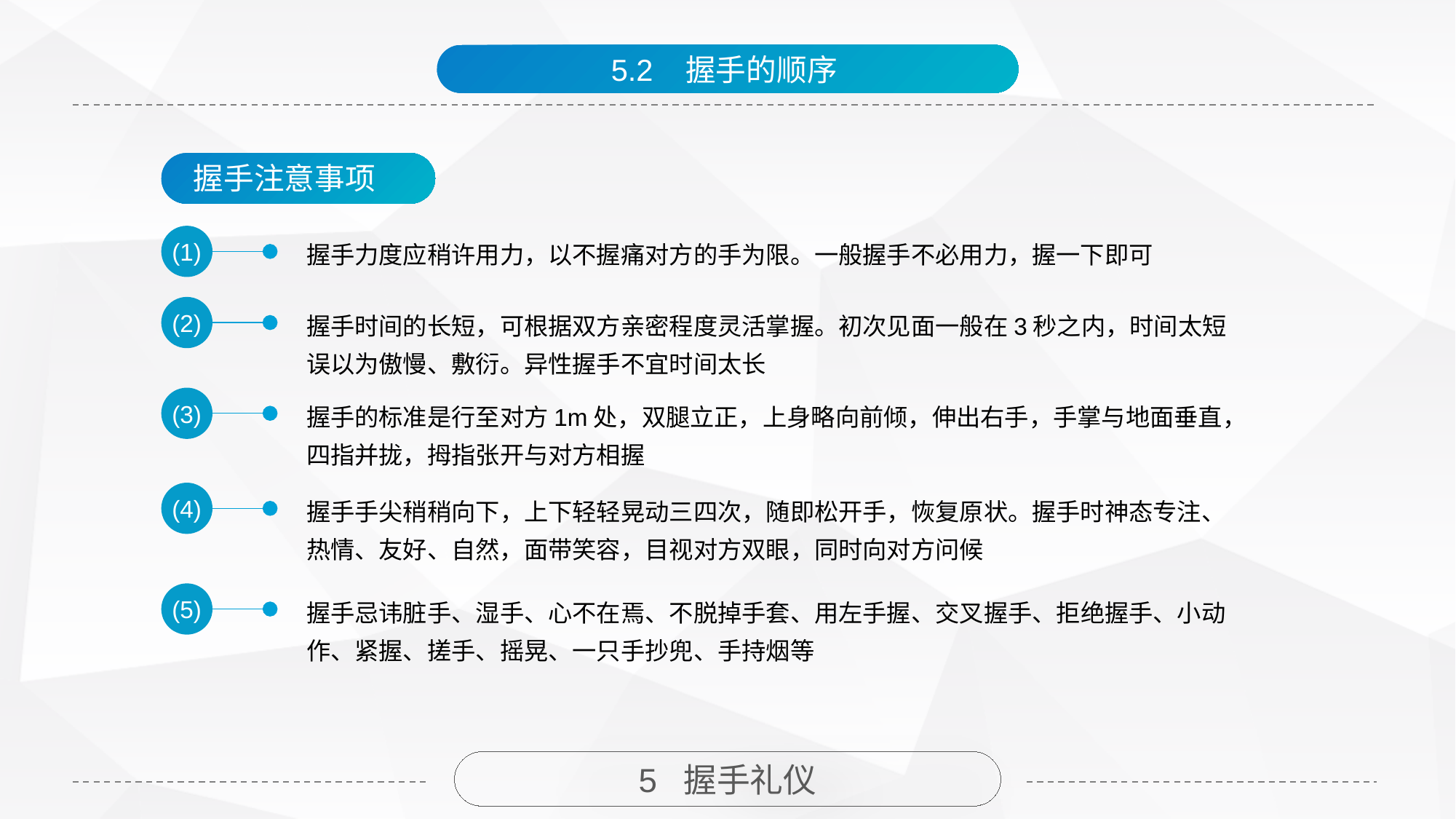

5.2   握手的顺序

握手注意事项
(1)
握手力度应稍许用力，以不握痛对方的手为限。一般握手不必用力，握一下即可
(2)
握手时间的长短，可根据双方亲密程度灵活掌握。初次见面一般在3秒之内，时间太短误以为傲慢、敷衍。异性握手不宜时间太长
(3)
握手的标准是行至对方1m处，双腿立正，上身略向前倾，伸出右手，手掌与地面垂直，四指并拢，拇指张开与对方相握
(4)
握手手尖稍稍向下，上下轻轻晃动三四次，随即松开手，恢复原状。握手时神态专注、热情、友好、自然，面带笑容，目视对方双眼，同时向对方问候
(5)
握手忌讳脏手、湿手、心不在焉、不脱掉手套、用左手握、交叉握手、拒绝握手、小动作、紧握、搓手、摇晃、一只手抄兜、手持烟等
5  握手礼仪